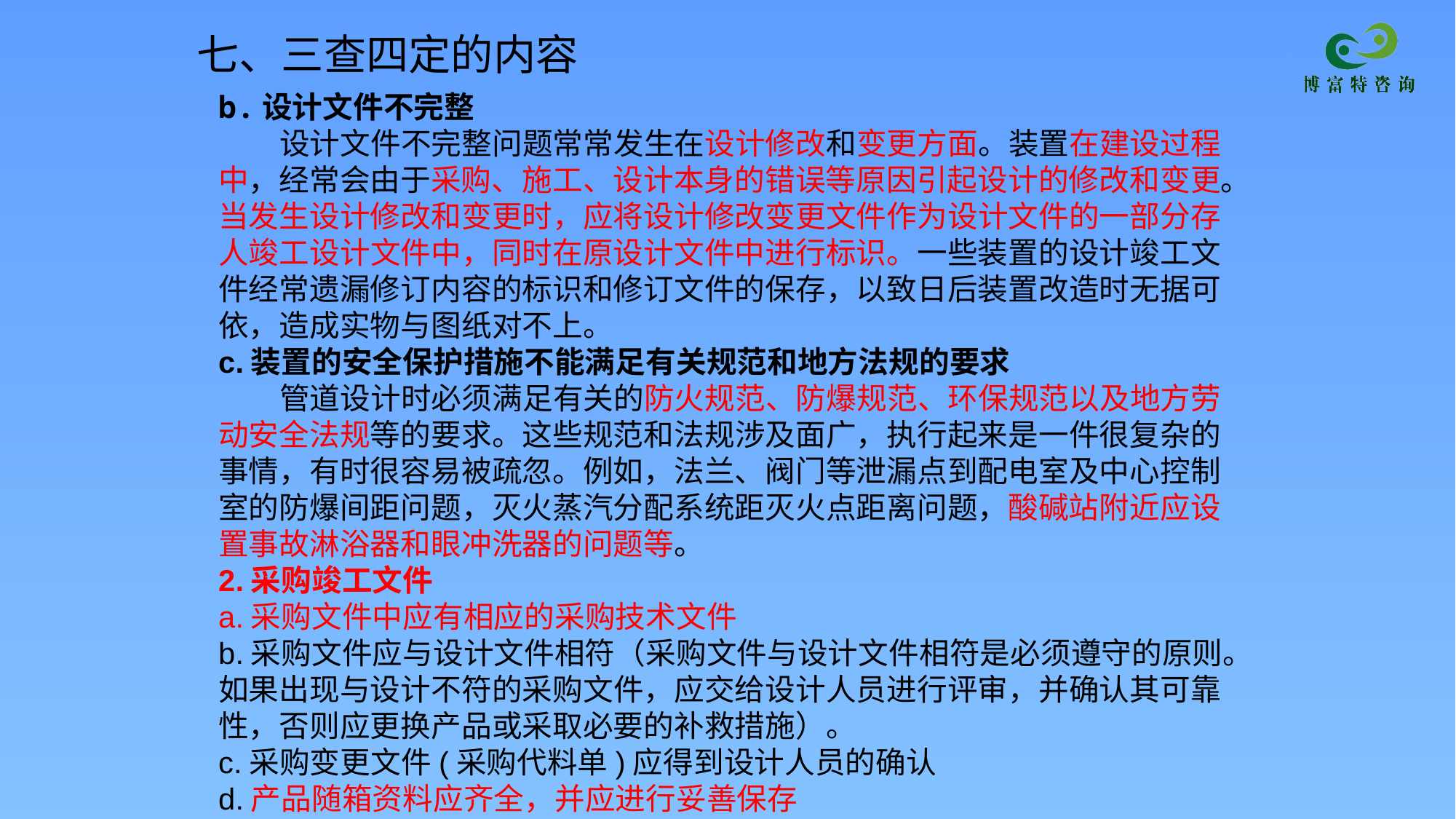

七、三查四定的内容
b.设计文件不完整
        设计文件不完整问题常常发生在设计修改和变更方面。装置在建设过程中，经常会由于采购、施工、设计本身的错误等原因引起设计的修改和变更。当发生设计修改和变更时，应将设计修改变更文件作为设计文件的一部分存人竣工设计文件中，同时在原设计文件中进行标识。一些装置的设计竣工文件经常遗漏修订内容的标识和修订文件的保存，以致日后装置改造时无据可依，造成实物与图纸对不上。
c.装置的安全保护措施不能满足有关规范和地方法规的要求
        管道设计时必须满足有关的防火规范、防爆规范、环保规范以及地方劳动安全法规等的要求。这些规范和法规涉及面广，执行起来是一件很复杂的事情，有时很容易被疏忽。例如，法兰、阀门等泄漏点到配电室及中心控制室的防爆间距问题，灭火蒸汽分配系统距灭火点距离问题，酸碱站附近应设置事故淋浴器和眼冲洗器的问题等。
2.采购竣工文件
a.采购文件中应有相应的采购技术文件
b.采购文件应与设计文件相符（采购文件与设计文件相符是必须遵守的原则。如果出现与设计不符的采购文件，应交给设计人员进行评审，并确认其可靠性，否则应更换产品或采取必要的补救措施）。
c.采购变更文件(采购代料单)应得到设计人员的确认
d.产品随箱资料应齐全，并应进行妥善保存